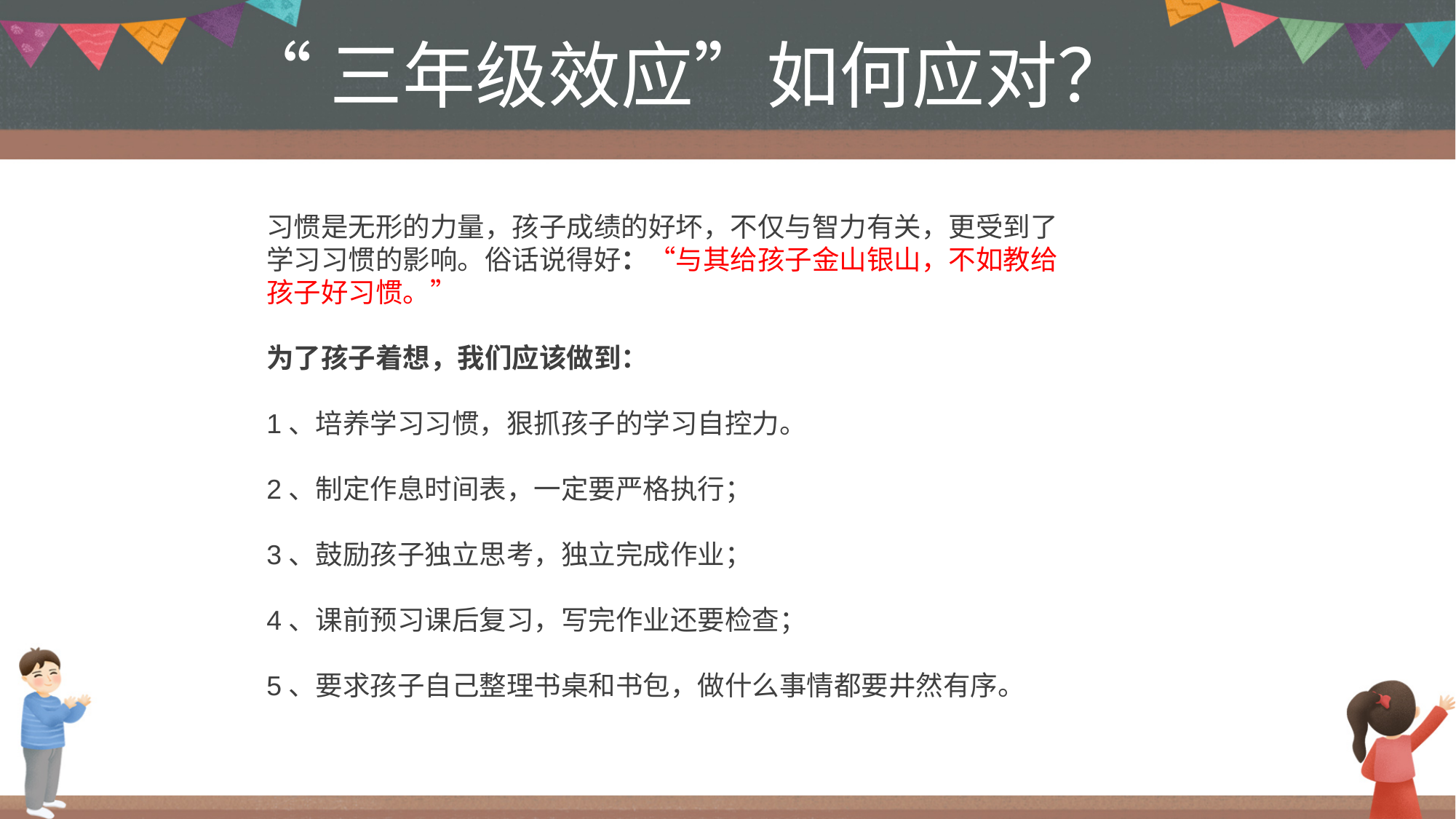

“三年级效应”如何应对？
习惯是无形的力量，孩子成绩的好坏，不仅与智力有关，更受到了学习习惯的影响。俗话说得好：“与其给孩子金山银山，不如教给孩子好习惯。”

为了孩子着想，我们应该做到：

1、培养学习习惯，狠抓孩子的学习自控力。

2、制定作息时间表，一定要严格执行；

3、鼓励孩子独立思考，独立完成作业；

4、课前预习课后复习，写完作业还要检查；

5、要求孩子自己整理书桌和书包，做什么事情都要井然有序。